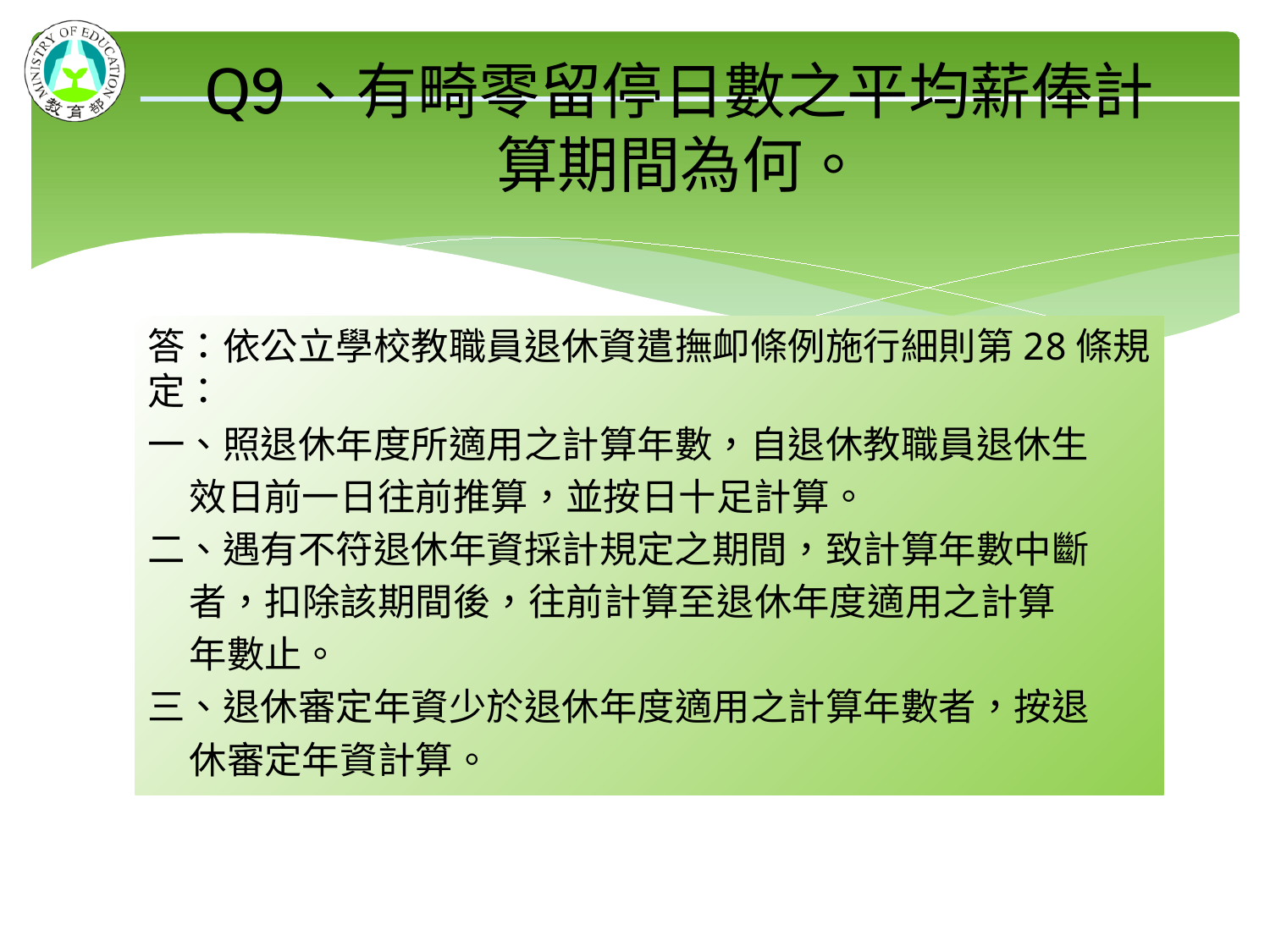

# Q9、有畸零留停日數之平均薪俸計算期間為何。
答：依公立學校教職員退休資遣撫卹條例施行細則第28條規定：
一、照退休年度所適用之計算年數，自退休教職員退休生
    效日前一日往前推算，並按日十足計算。
二、遇有不符退休年資採計規定之期間，致計算年數中斷
    者，扣除該期間後，往前計算至退休年度適用之計算
    年數止。
三、退休審定年資少於退休年度適用之計算年數者，按退
    休審定年資計算。